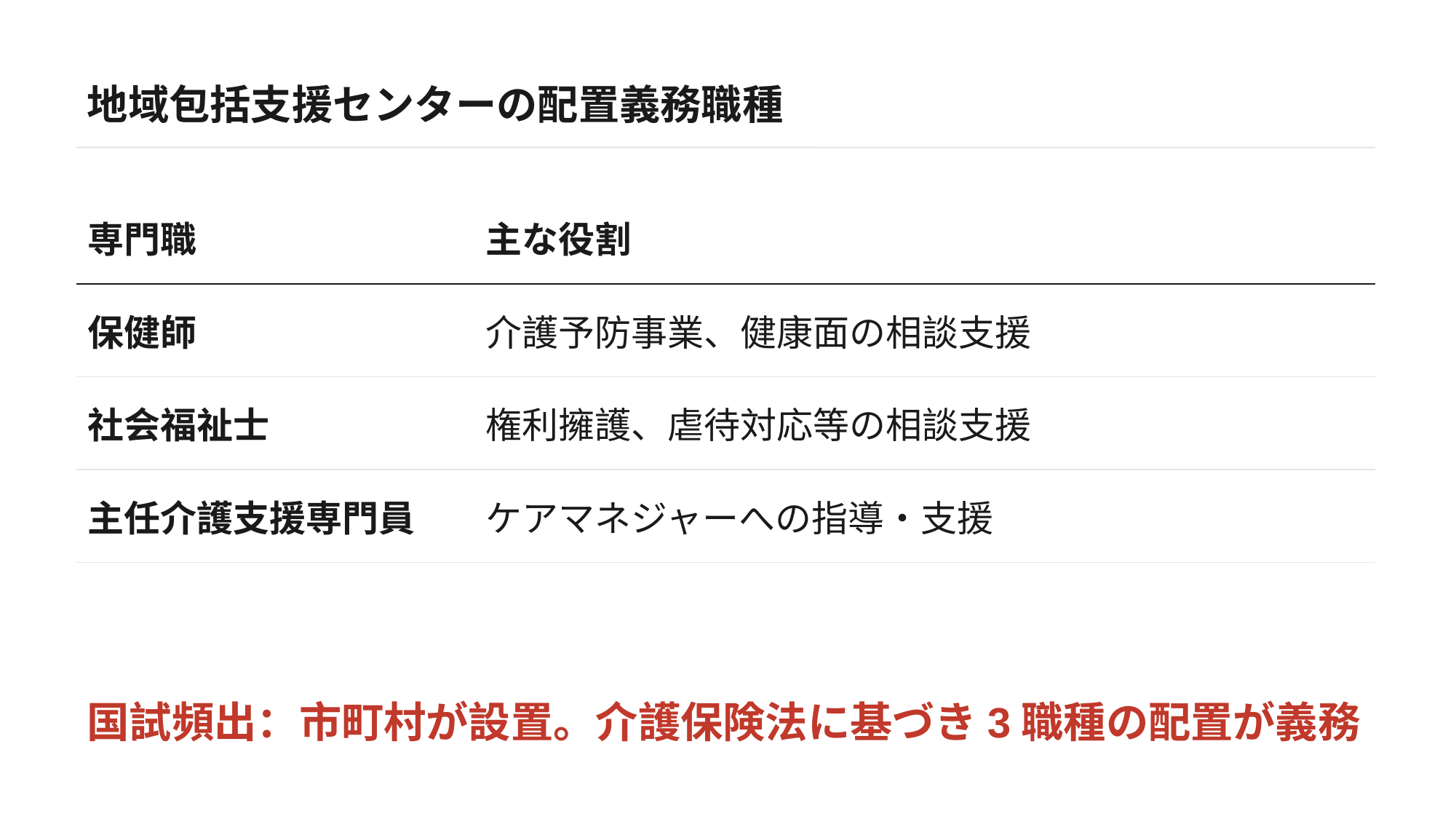

地域包括支援センターの配置義務職種

| 専門職 | 主な役割 |
| --- | --- |
| 保健師 | 介護予防事業、健康面の相談支援 |
| 社会福祉士 | 権利擁護、虐待対応等の相談支援 |
| 主任介護支援専門員 | ケアマネジャーへの指導・支援 |
国試頻出：市町村が設置。介護保険法に基づき3職種の配置が義務